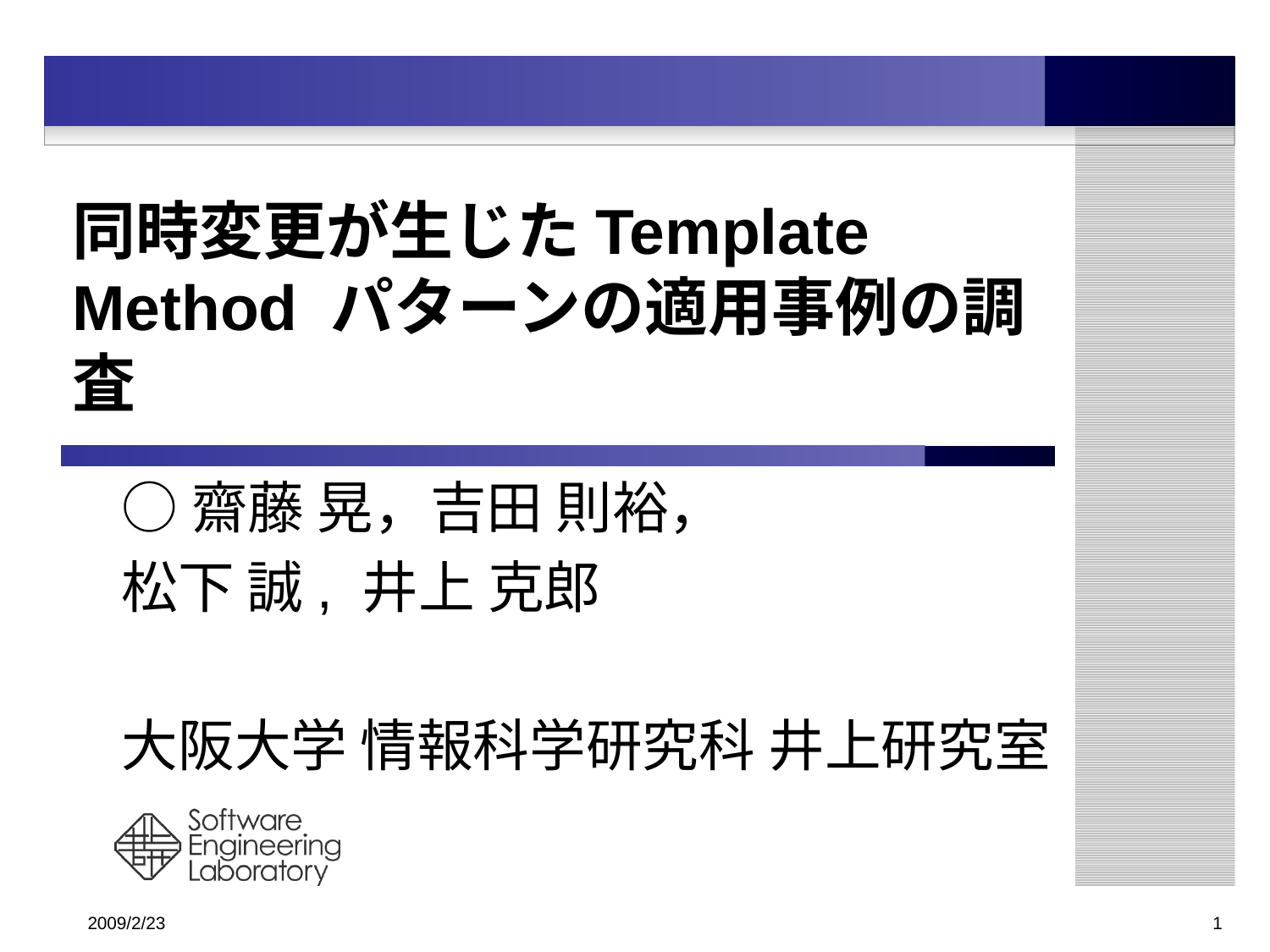

# 同時変更が生じたTemplate Method パターンの適用事例の調査
○齋藤 晃，吉田 則裕，
松下 誠, 井上 克郎

大阪大学 情報科学研究科 井上研究室

2009/2/23
1